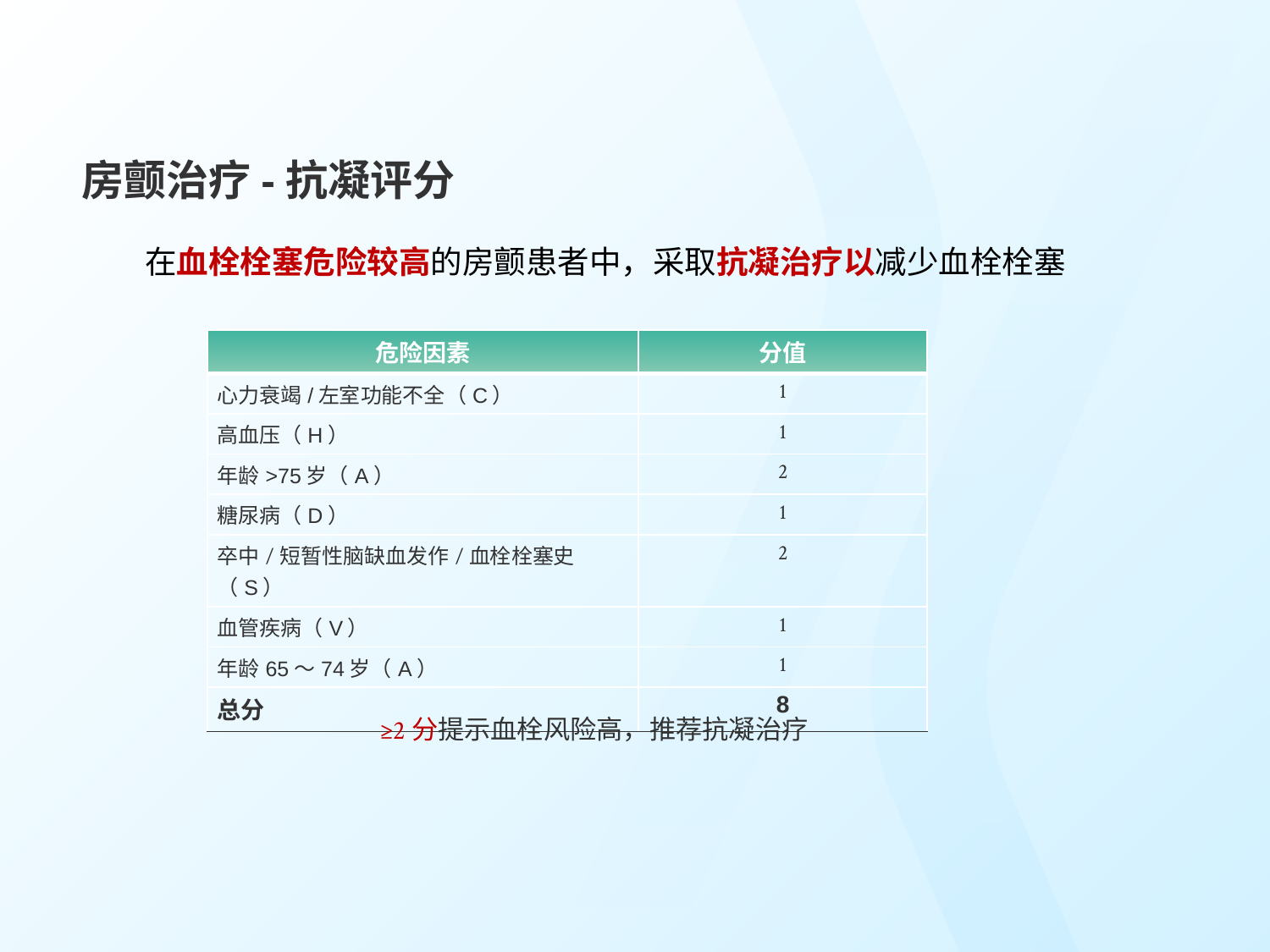

房颤治疗-抗凝评分
在血栓栓塞危险较高的房颤患者中，采取抗凝治疗以减少血栓栓塞
| 危险因素 | 分值 |
| --- | --- |
| 心力衰竭/左室功能不全（C） | 1 |
| 高血压（H） | 1 |
| 年龄>75岁（A） | 2 |
| 糖尿病（D） | 1 |
| 卒中/短暂性脑缺血发作/血栓栓塞史（S） | 2 |
| 血管疾病（V） | 1 |
| 年龄65～74岁（A） | 1 |
| 总分 | 8 |
≥2分提示血栓风险高，推荐抗凝治疗